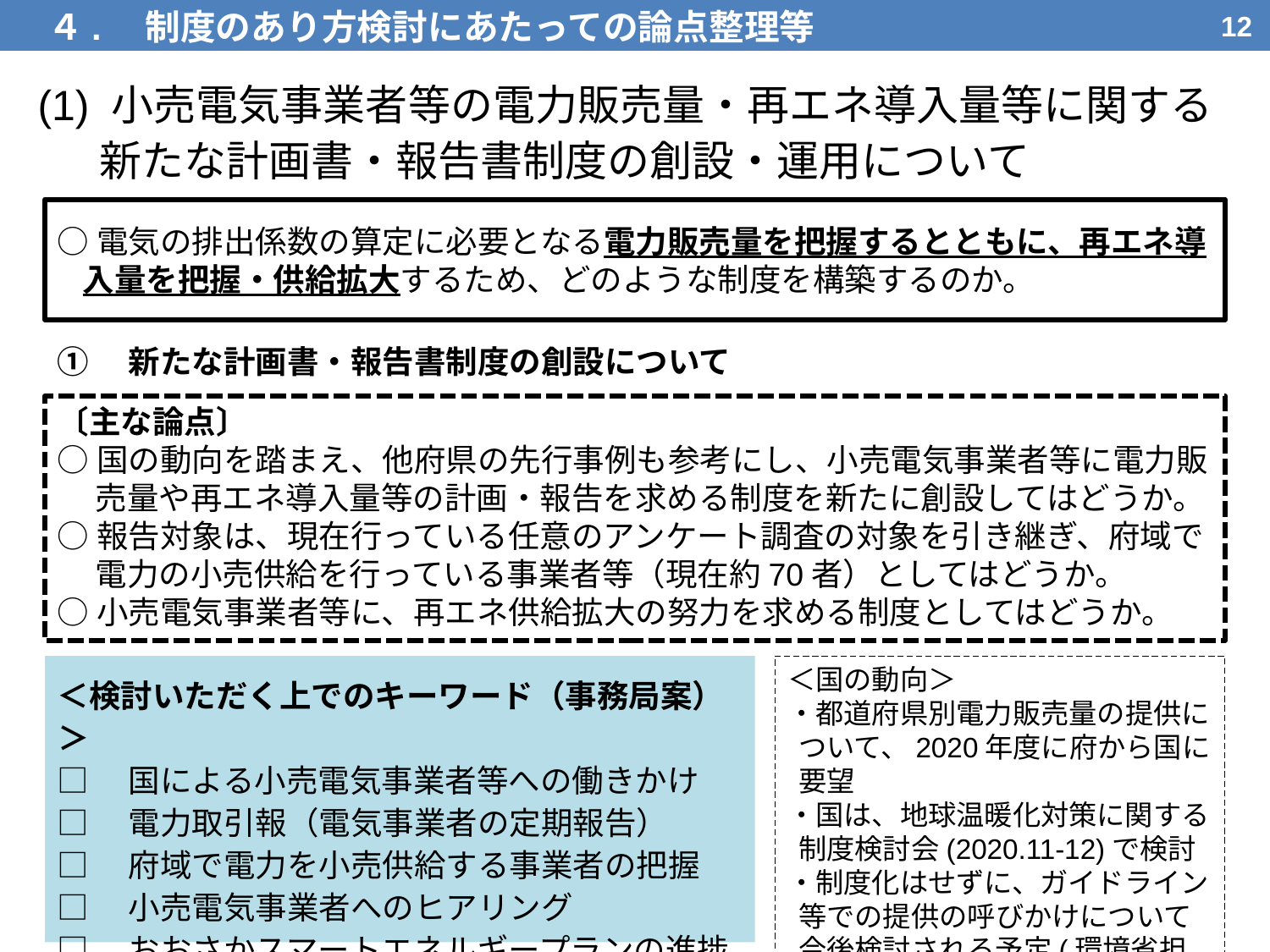

４.　制度のあり方検討にあたっての論点整理等
12
(1) 小売電気事業者等の電力販売量・再エネ導入量等に関する新たな計画書・報告書制度の創設・運用について
○電気の排出係数の算定に必要となる電力販売量を把握するとともに、再エネ導入量を把握・供給拡大するため、どのような制度を構築するのか。
①　新たな計画書・報告書制度の創設について
〔主な論点〕
○国の動向を踏まえ、他府県の先行事例も参考にし、小売電気事業者等に電力販売量や再エネ導入量等の計画・報告を求める制度を新たに創設してはどうか。
○報告対象は、現在行っている任意のアンケート調査の対象を引き継ぎ、府域で電力の小売供給を行っている事業者等（現在約70者）としてはどうか。
○小売電気事業者等に、再エネ供給拡大の努力を求める制度としてはどうか。
＜国の動向＞
・都道府県別電力販売量の提供について、2020年度に府から国に要望
・国は、地球温暖化対策に関する制度検討会(2020.11-12)で検討
・制度化はせずに、ガイドライン等での提供の呼びかけについて今後検討される予定(環境省担当)

＜検討いただく上でのキーワード（事務局案）＞
□　国による小売電気事業者等への働きかけ
□　電力取引報（電気事業者の定期報告）
□　府域で電力を小売供給する事業者の把握
□　小売電気事業者へのヒアリング
□　おおさかスマートエネルギープランの進捗管理